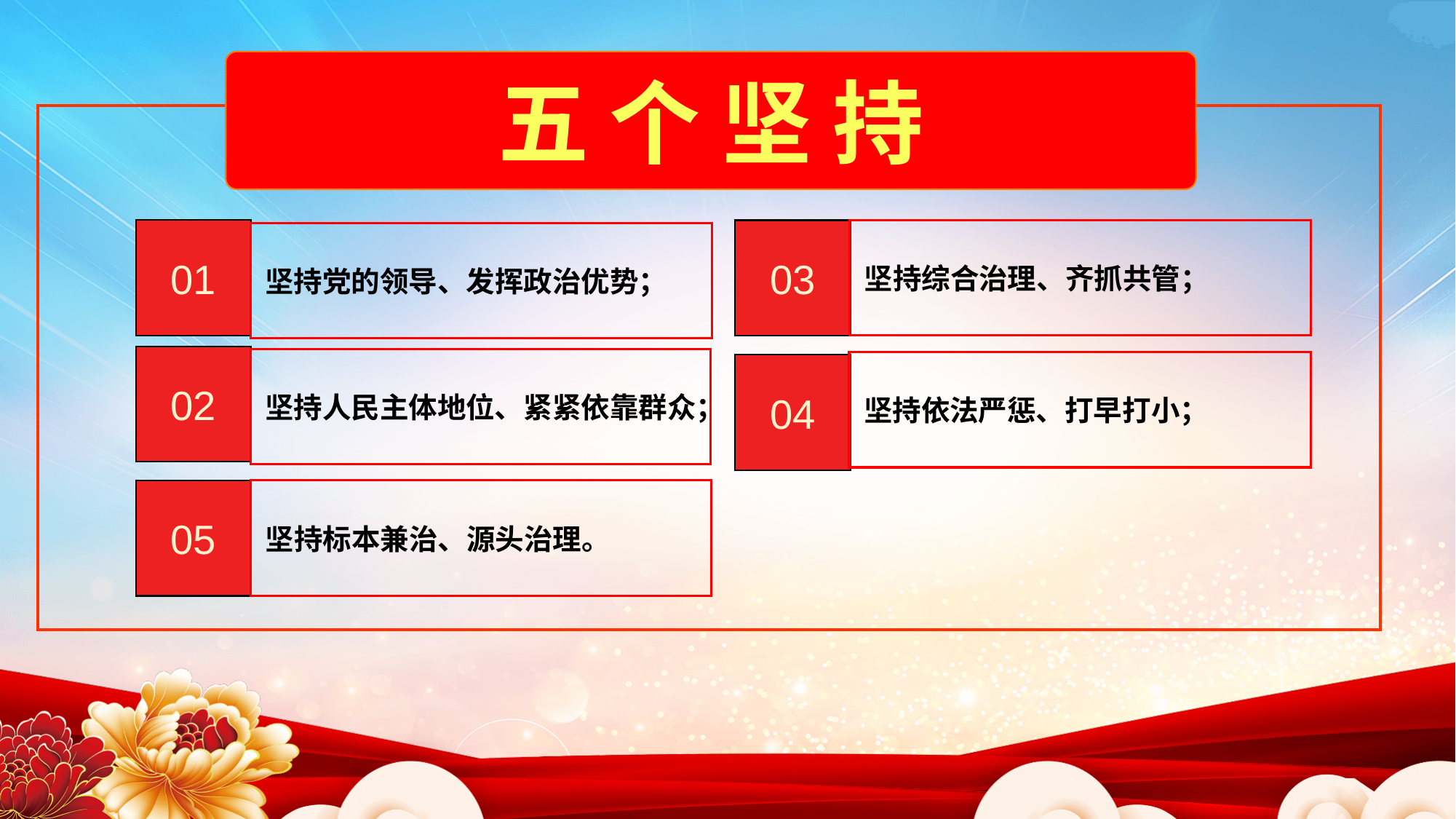

五 个 坚 持

01

03
坚持综合治理、齐抓共管；
坚持党的领导、发挥政治优势；

02
坚持人民主体地位、紧紧依靠群众；
坚持依法严惩、打早打小；

04

05
坚持标本兼治、源头治理。